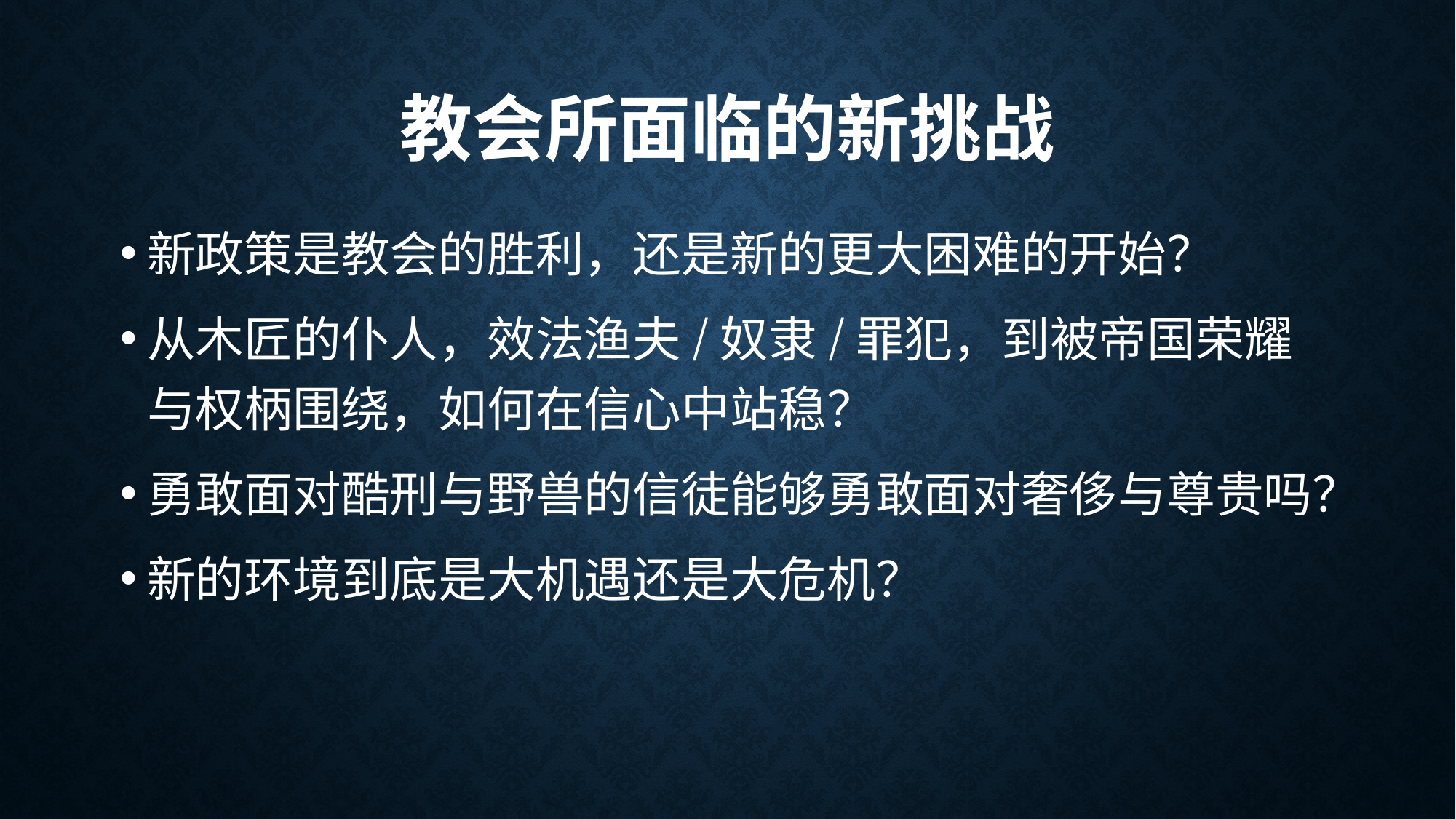

# 教会所面临的新挑战
新政策是教会的胜利，还是新的更大困难的开始？
从木匠的仆人，效法渔夫/奴隶/罪犯，到被帝国荣耀与权柄围绕，如何在信心中站稳？
勇敢面对酷刑与野兽的信徒能够勇敢面对奢侈与尊贵吗？
新的环境到底是大机遇还是大危机？